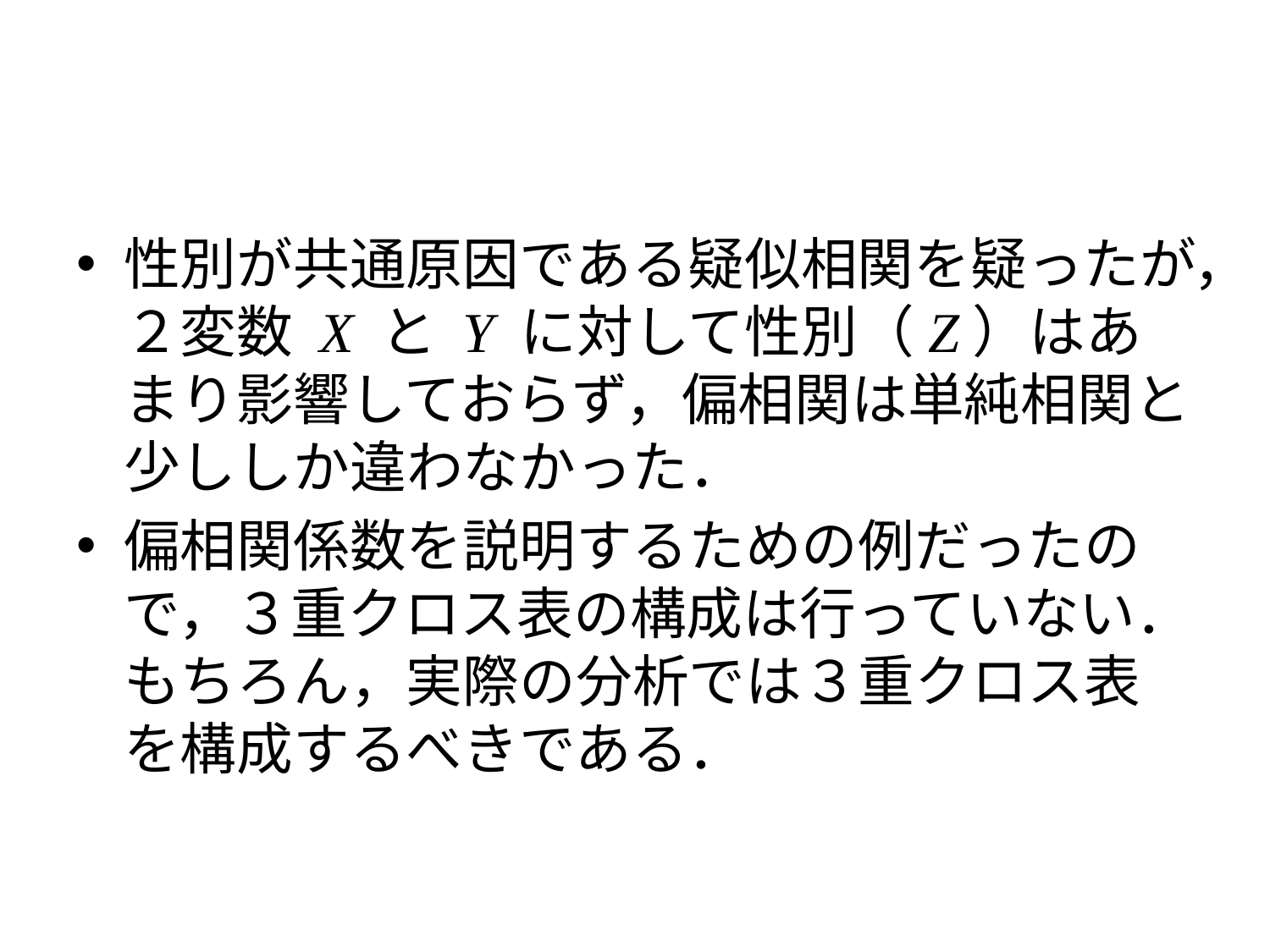

#
性別が共通原因である疑似相関を疑ったが，２変数 X と Y に対して性別（Z）はあまり影響しておらず，偏相関は単純相関と少ししか違わなかった．
偏相関係数を説明するための例だったので，３重クロス表の構成は行っていない．もちろん，実際の分析では３重クロス表を構成するべきである．